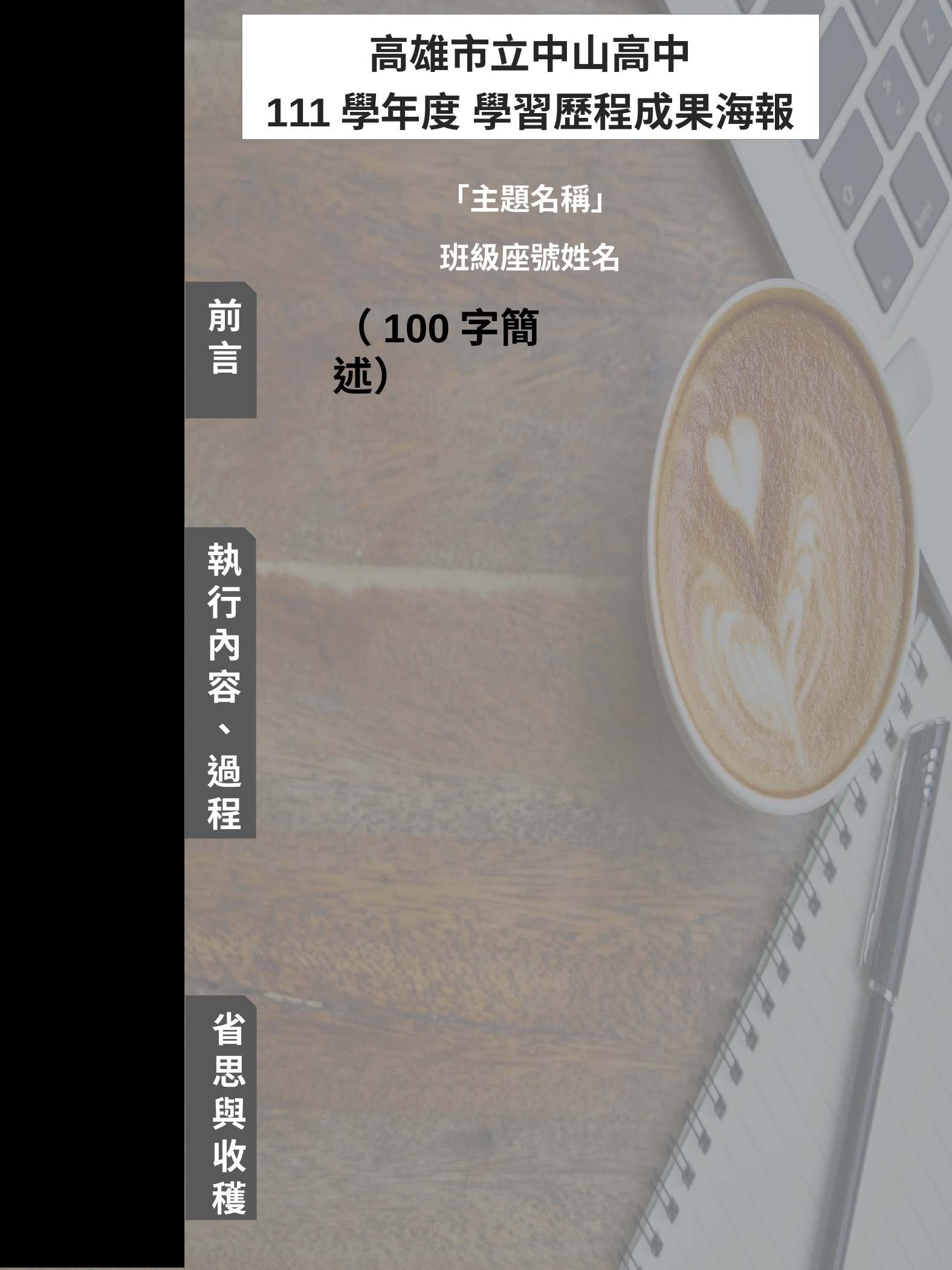

高雄市立中山高中
111學年度 學習歷程成果海報
「主題名稱」
班級座號姓名
前
言
（100字簡述）
執
行內容
、
過
程

省思與
收穫